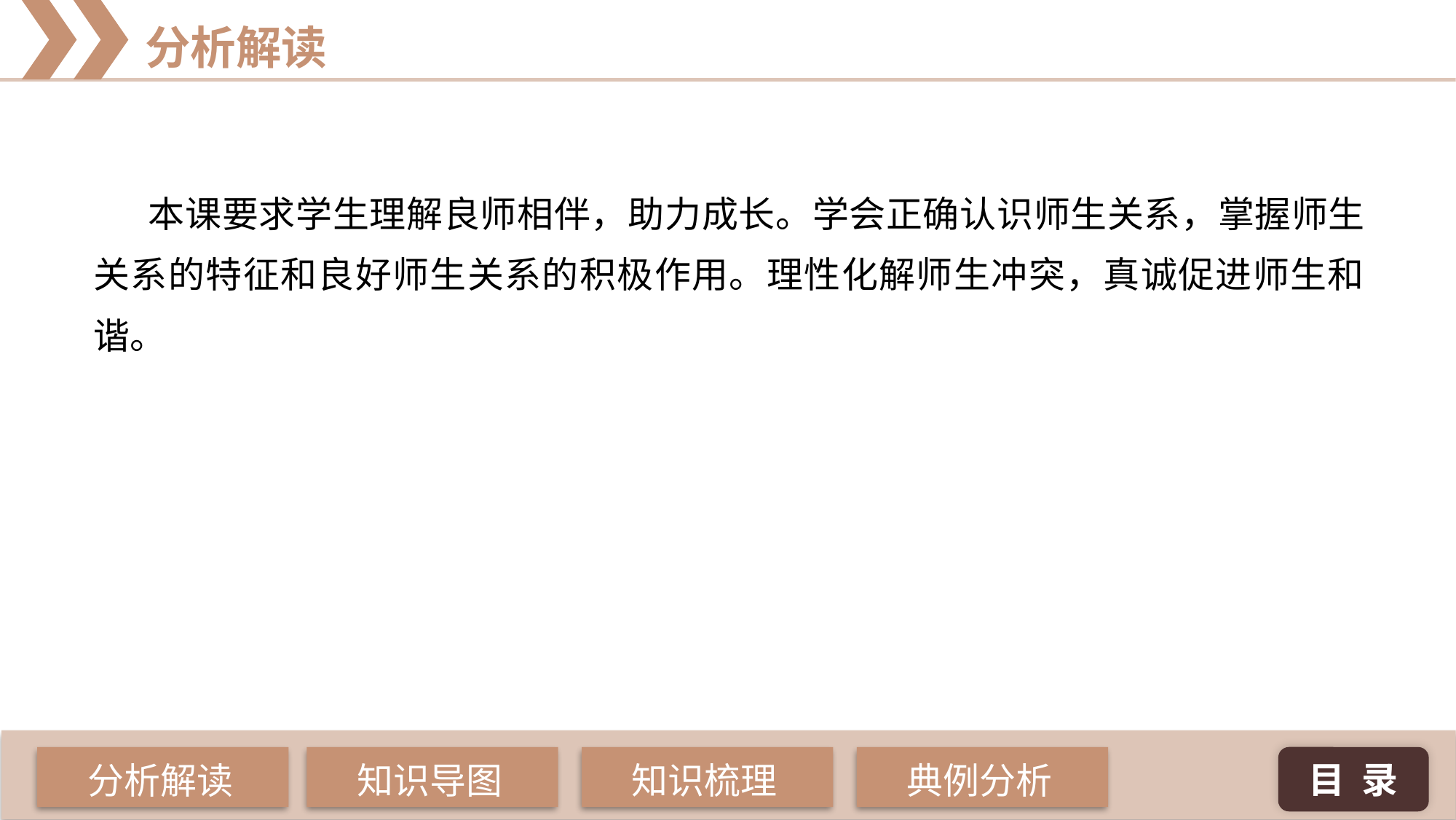

本课要求学生理解良师相伴，助力成长。学会正确认识师生关系，掌握师生关系的特征和良好师生关系的积极作用。理性化解师生冲突，真诚促进师生和谐。